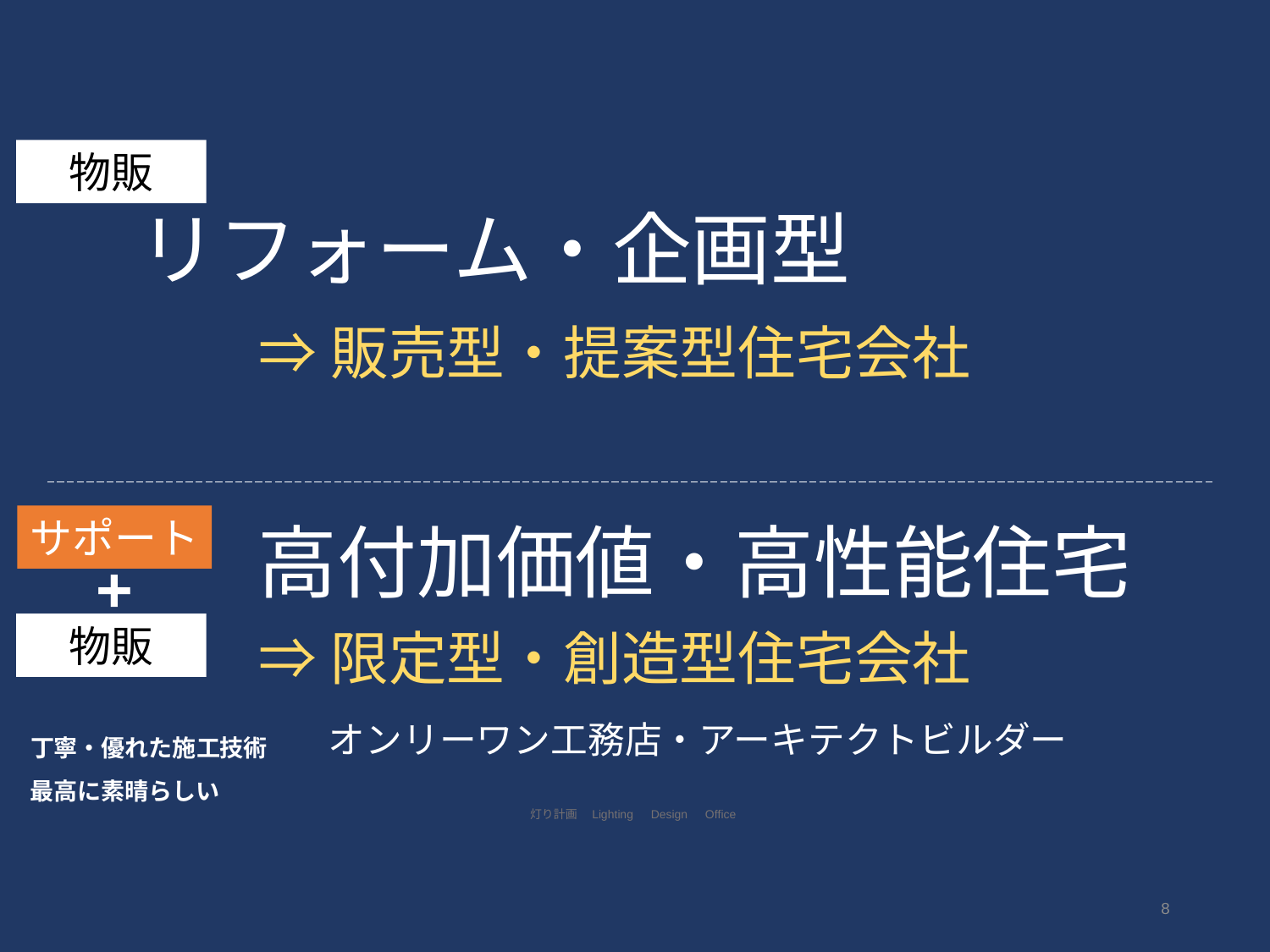

物販
リフォーム・企画型
⇒販売型・提案型住宅会社
サポート
高付加価値・高性能住宅
+
物販
⇒限定型・創造型住宅会社
オンリーワン工務店・アーキテクトビルダー
丁寧・優れた施工技術
最高に素晴らしい
灯り計画　Lighting　Design　Office
8